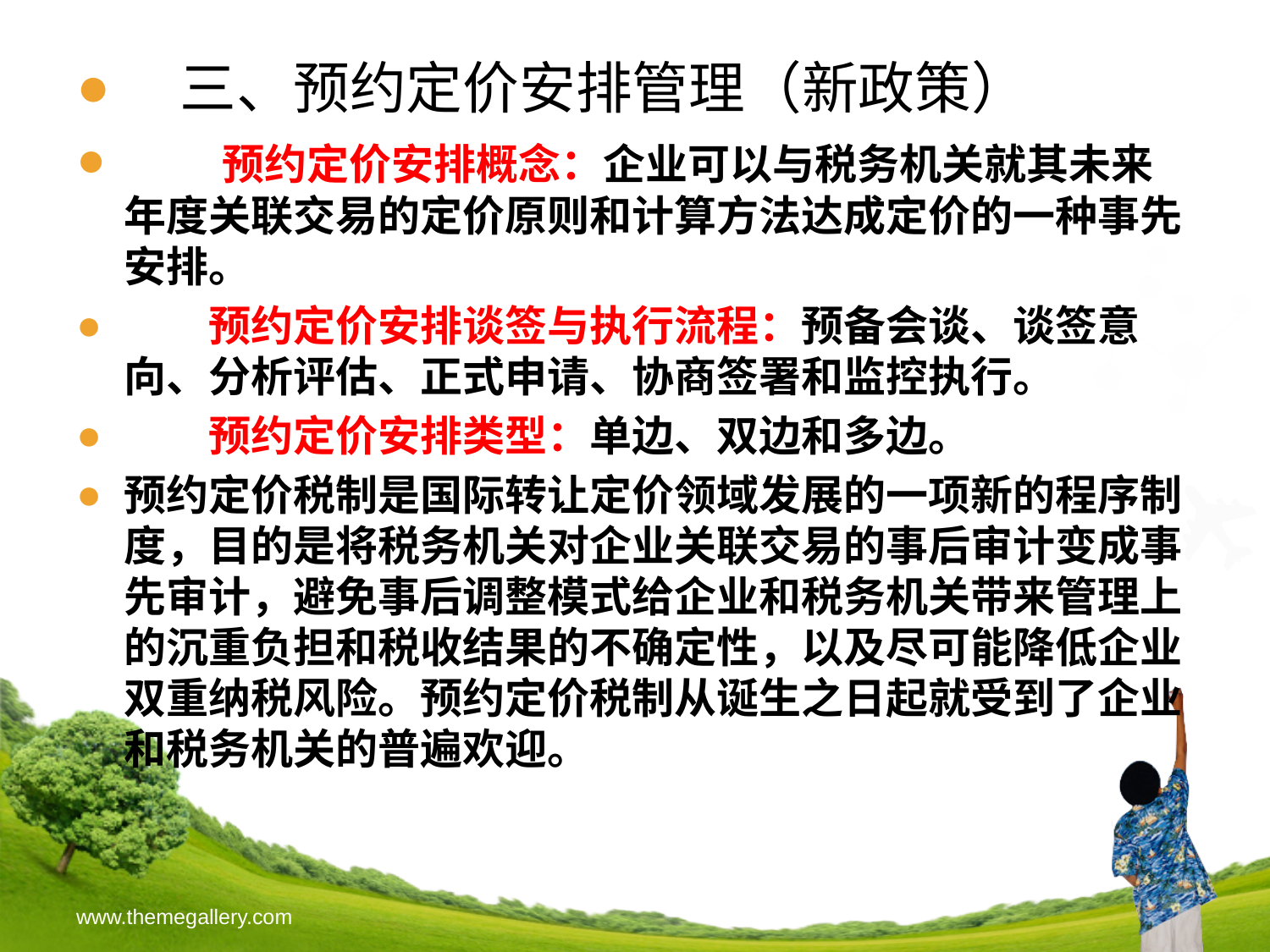

三、预约定价安排管理（新政策）
　　预约定价安排概念：企业可以与税务机关就其未来年度关联交易的定价原则和计算方法达成定价的一种事先安排。
　　预约定价安排谈签与执行流程：预备会谈、谈签意向、分析评估、正式申请、协商签署和监控执行。
　　预约定价安排类型：单边、双边和多边。
预约定价税制是国际转让定价领域发展的一项新的程序制度，目的是将税务机关对企业关联交易的事后审计变成事先审计，避免事后调整模式给企业和税务机关带来管理上的沉重负担和税收结果的不确定性，以及尽可能降低企业双重纳税风险。预约定价税制从诞生之日起就受到了企业和税务机关的普遍欢迎。

www.themegallery.com